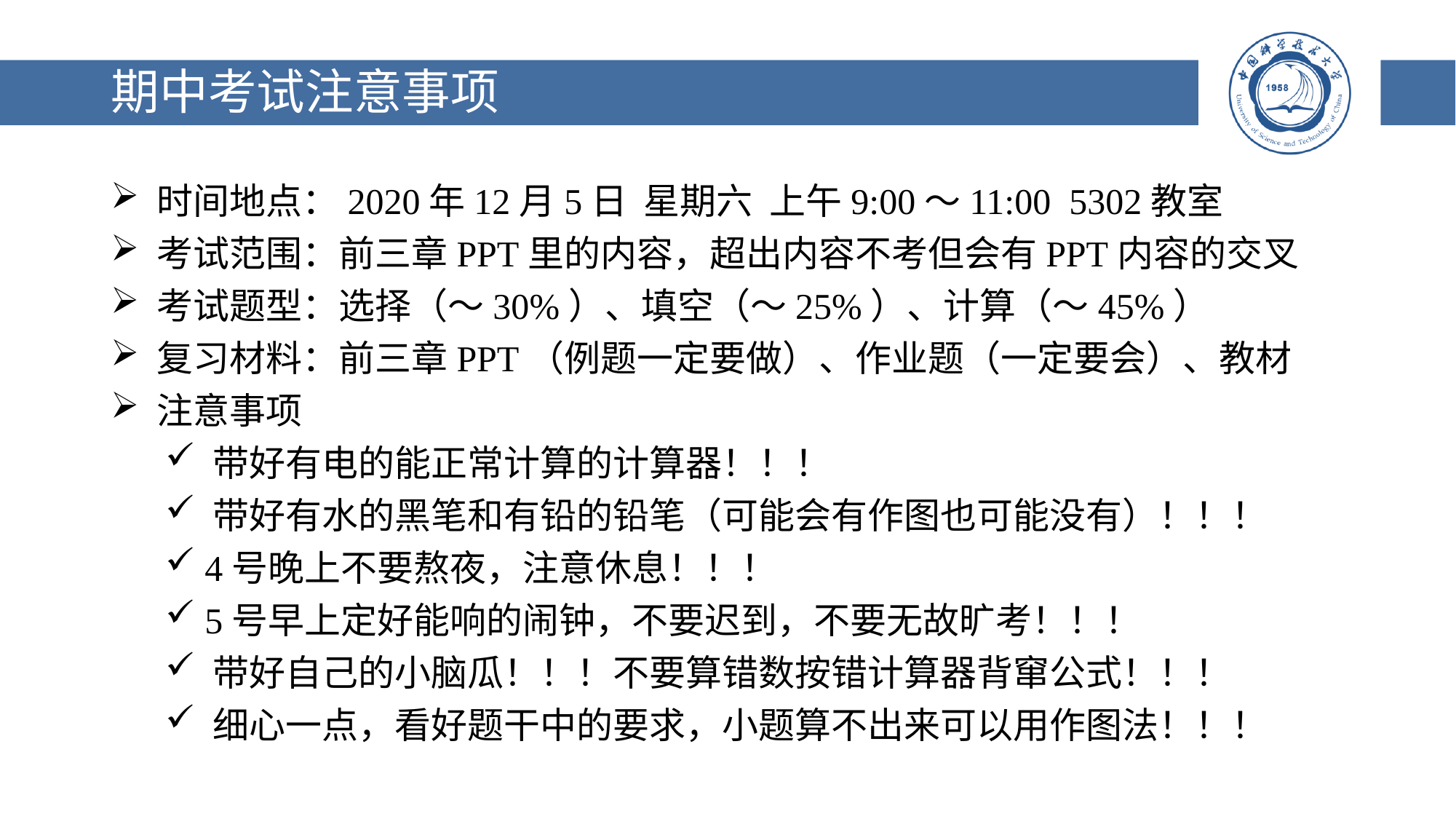

# 期中考试注意事项
 时间地点：2020年12月5日  星期六  上午9:00～11:00  5302教室
 考试范围：前三章PPT里的内容，超出内容不考但会有PPT内容的交叉
 考试题型：选择（～30%）、填空（～25%）、计算（～45%）
 复习材料：前三章PPT（例题一定要做）、作业题（一定要会）、教材
 注意事项
 带好有电的能正常计算的计算器！！！
 带好有水的黑笔和有铅的铅笔（可能会有作图也可能没有）！！！
 4号晚上不要熬夜，注意休息！！！
 5号早上定好能响的闹钟，不要迟到，不要无故旷考！！！
 带好自己的小脑瓜！！！不要算错数按错计算器背窜公式！！！
 细心一点，看好题干中的要求，小题算不出来可以用作图法！！！